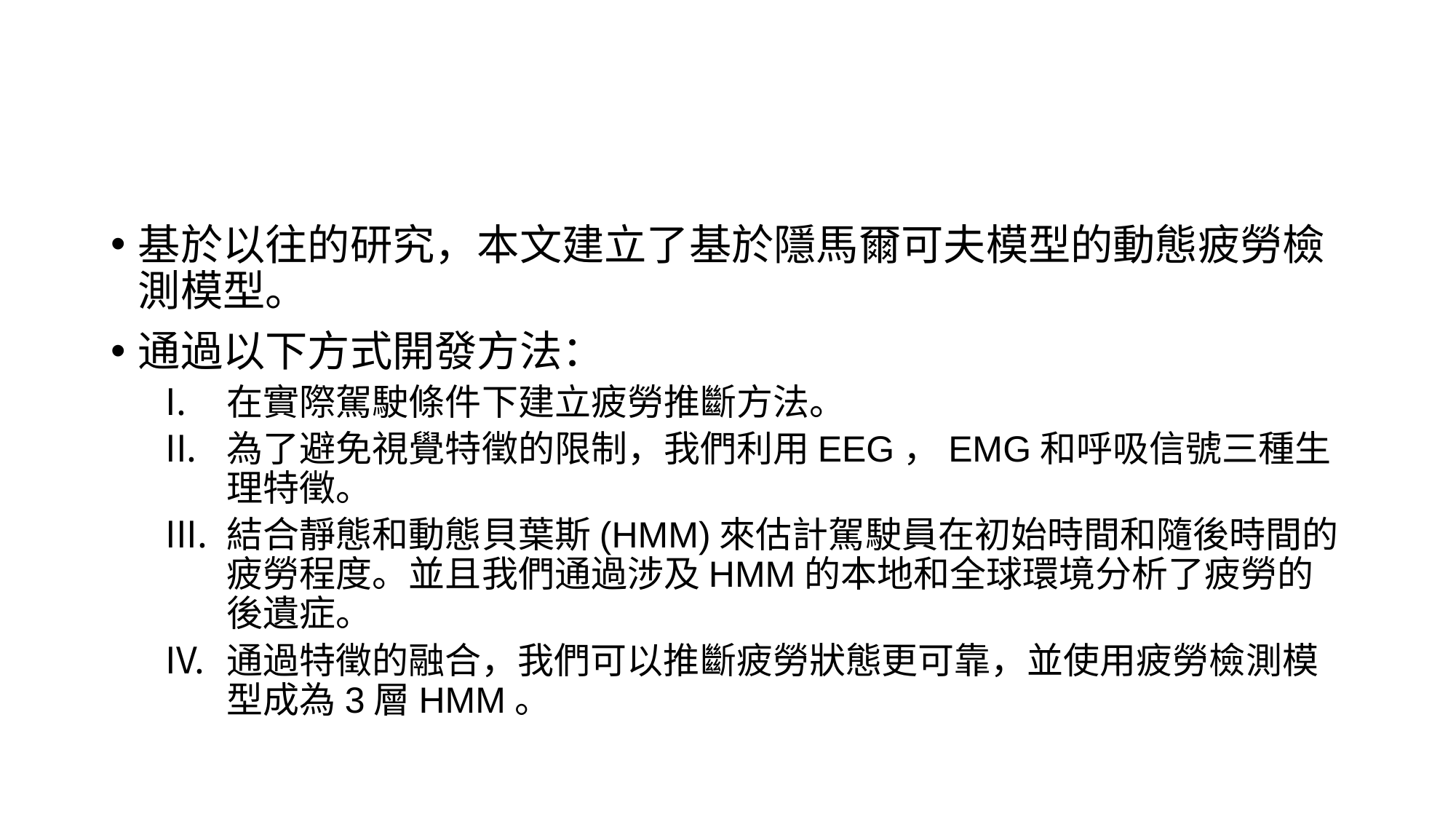

#
基於以往的研究，本文建立了基於隱馬爾可夫模型的動態疲勞檢測模型。
通過以下方式開發方法：
在實際駕駛條件下建立疲勞推斷方法。
為了避免視覺特徵的限制，我們利用EEG，EMG和呼吸信號三種生理特徵。
結合靜態和動態貝葉斯(HMM)來估計駕駛員在初始時間和隨後時間的疲勞程度。並且我們通過涉及HMM的本地和全球環境分析了疲勞的後遺症。
通過特徵的融合，我們可以推斷疲勞狀態更可靠，並使用疲勞檢測模型成為3層HMM。